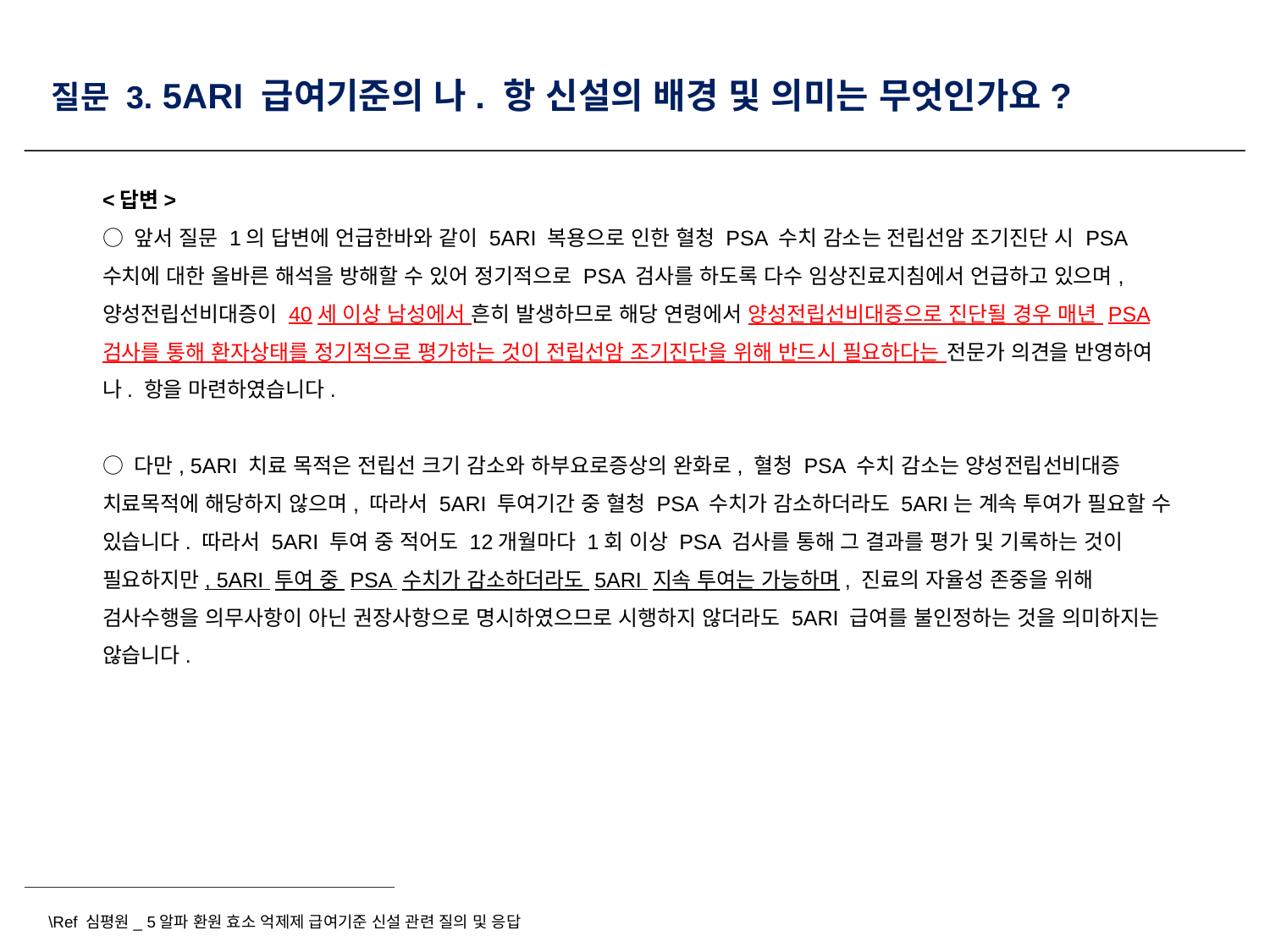

# 질문 3. 5ARI 급여기준의 나. 항 신설의 배경 및 의미는 무엇인가요?
<답변>
○ 앞서 질문 1의 답변에 언급한바와 같이 5ARI 복용으로 인한 혈청 PSA 수치 감소는 전립선암 조기진단 시 PSA 수치에 대한 올바른 해석을 방해할 수 있어 정기적으로 PSA 검사를 하도록 다수 임상진료지침에서 언급하고 있으며, 양성전립선비대증이 40세 이상 남성에서 흔히 발생하므로 해당 연령에서 양성전립선비대증으로 진단될 경우 매년 PSA 검사를 통해 환자상태를 정기적으로 평가하는 것이 전립선암 조기진단을 위해 반드시 필요하다는 전문가 의견을 반영하여 나. 항을 마련하였습니다.

○ 다만, 5ARI 치료 목적은 전립선 크기 감소와 하부요로증상의 완화로, 혈청 PSA 수치 감소는 양성전립선비대증 치료목적에 해당하지 않으며, 따라서 5ARI 투여기간 중 혈청 PSA 수치가 감소하더라도 5ARI는 계속 투여가 필요할 수 있습니다. 따라서 5ARI 투여 중 적어도 12개월마다 1회 이상 PSA 검사를 통해 그 결과를 평가 및 기록하는 것이 필요하지만, 5ARI 투여 중 PSA 수치가 감소하더라도 5ARI 지속 투여는 가능하며, 진료의 자율성 존중을 위해 검사수행을 의무사항이 아닌 권장사항으로 명시하였으므로 시행하지 않더라도 5ARI 급여를 불인정하는 것을 의미하지는 않습니다.

\Ref 심평원_ 5알파 환원 효소 억제제 급여기준 신설 관련 질의 및 응답